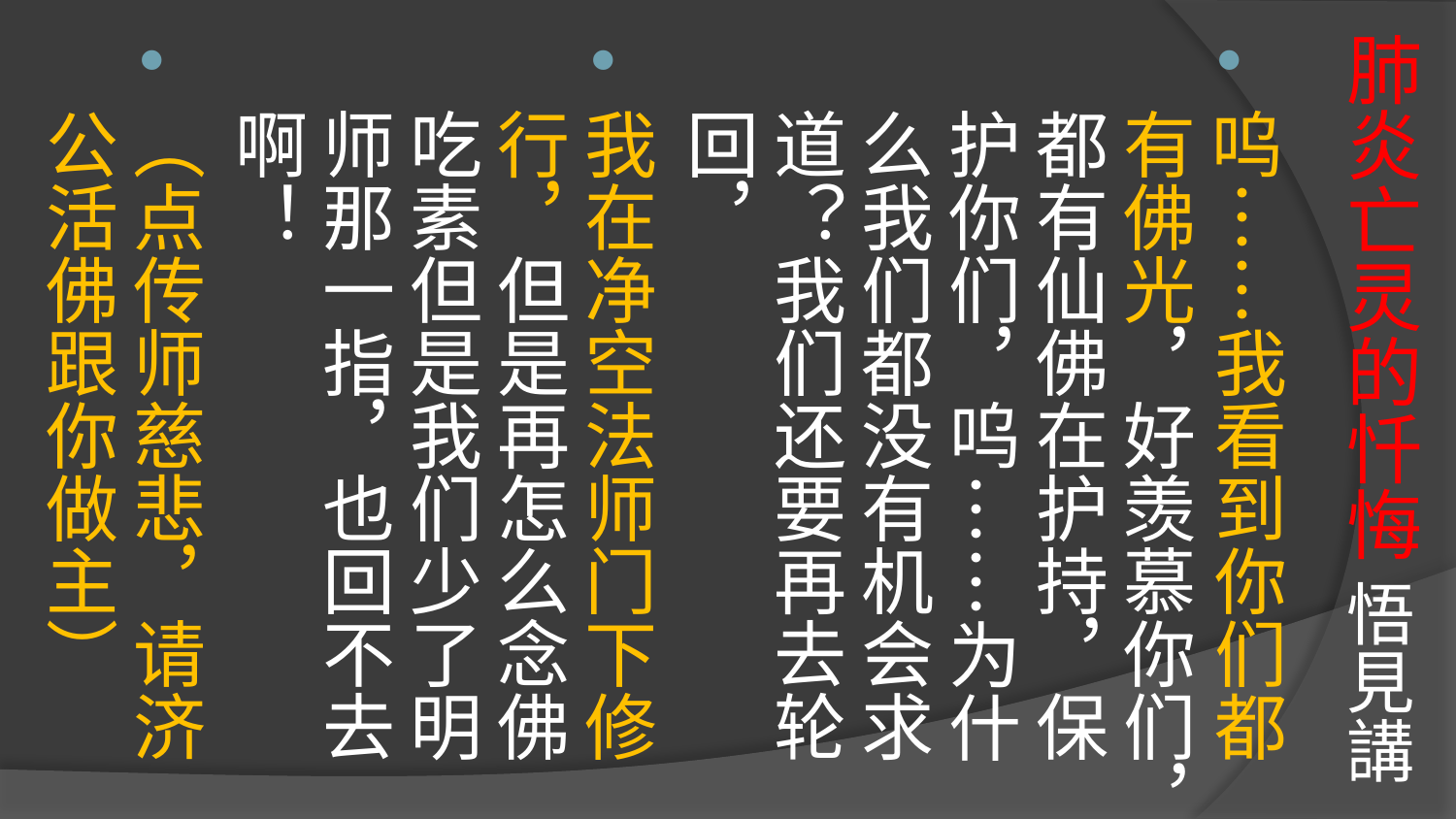

# 肺炎亡灵的忏悔 悟見講
呜……我看到你们都有佛光，好羡慕你们，都有仙佛在护持，保护你们，呜……为什么我们都没有机会求道？我们还要再去轮回，
我在净空法师门下修行，但是再怎么念佛吃素但是我们少了明师那一指，也回不去啊！
（点传师慈悲，请济公活佛跟你做主）